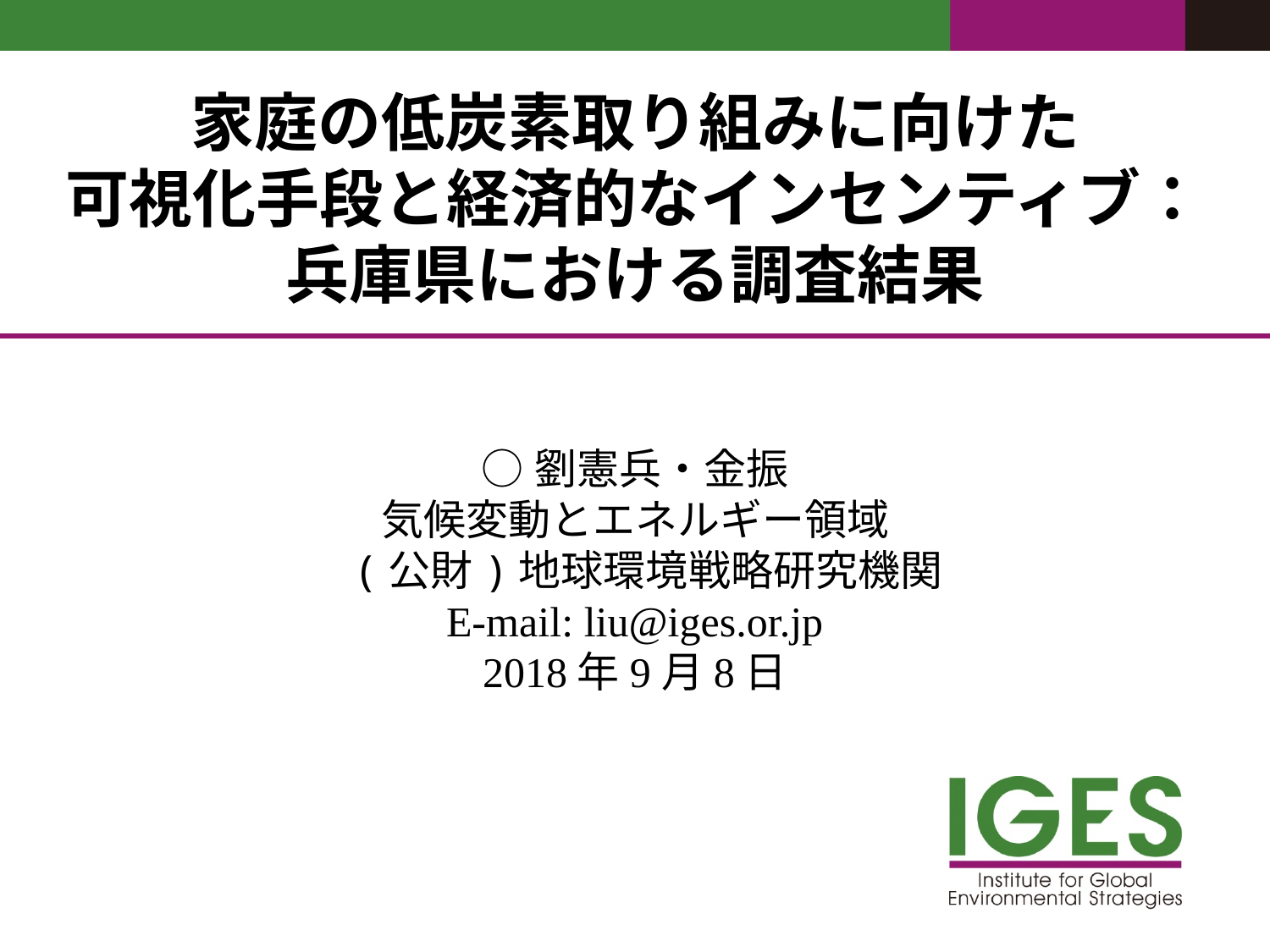

家庭の低炭素取り組みに向けた
可視化手段と経済的なインセンティブ：
兵庫県における調査結果
○劉憲兵・金振
気候変動とエネルギー領域
 (公財)地球環境戦略研究機関
E-mail: liu@iges.or.jp
2018年9月8日